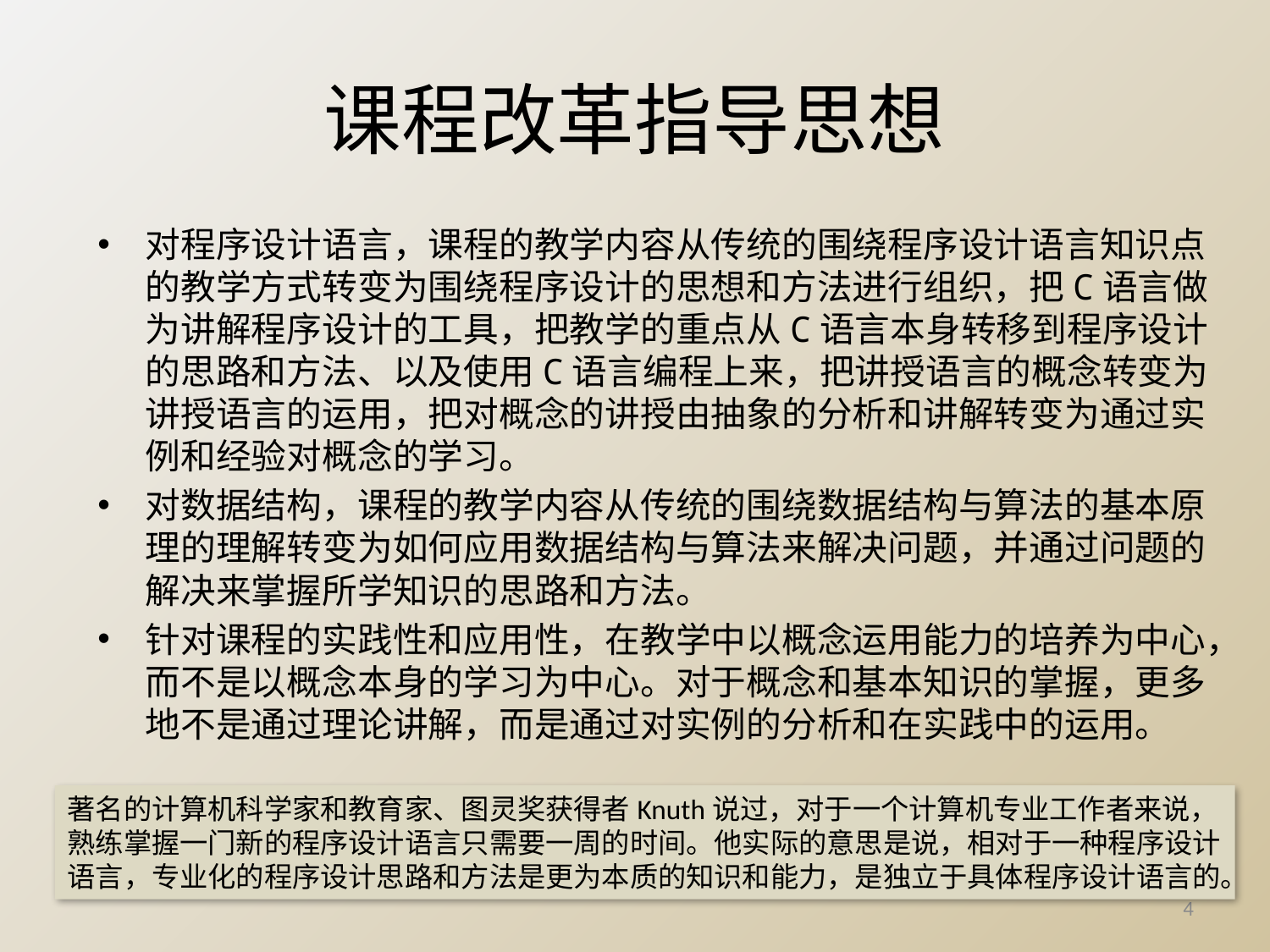

# 课程改革指导思想
对程序设计语言，课程的教学内容从传统的围绕程序设计语言知识点的教学方式转变为围绕程序设计的思想和方法进行组织，把C语言做为讲解程序设计的工具，把教学的重点从C语言本身转移到程序设计的思路和方法、以及使用C语言编程上来，把讲授语言的概念转变为讲授语言的运用，把对概念的讲授由抽象的分析和讲解转变为通过实例和经验对概念的学习。
对数据结构，课程的教学内容从传统的围绕数据结构与算法的基本原理的理解转变为如何应用数据结构与算法来解决问题，并通过问题的解决来掌握所学知识的思路和方法。
针对课程的实践性和应用性，在教学中以概念运用能力的培养为中心，而不是以概念本身的学习为中心。对于概念和基本知识的掌握，更多地不是通过理论讲解，而是通过对实例的分析和在实践中的运用。
著名的计算机科学家和教育家、图灵奖获得者Knuth说过，对于一个计算机专业工作者来说，熟练掌握一门新的程序设计语言只需要一周的时间。他实际的意思是说，相对于一种程序设计语言，专业化的程序设计思路和方法是更为本质的知识和能力，是独立于具体程序设计语言的。
4